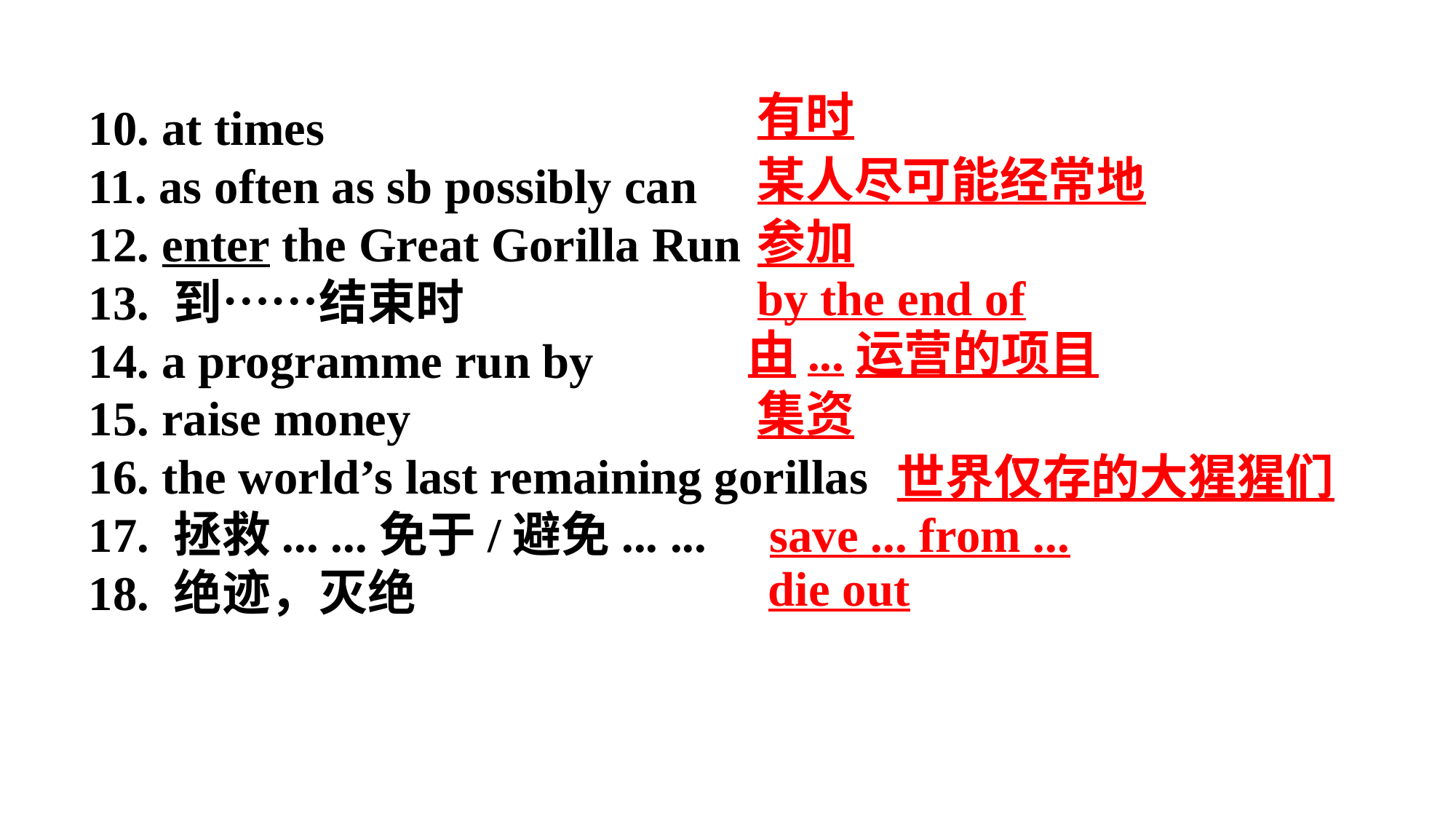

有时
10. at times
11. as often as sb possibly can
12. enter the Great Gorilla Run
13. 到……结束时
14. a programme run by
15. raise money
16. the world’s last remaining gorillas
17. 拯救... ...免于/避免... ...
18. 绝迹，灭绝

某人尽可能经常地
参加
by the end of
由...运营的项目
集资
世界仅存的大猩猩们
 save ... from ...
die out